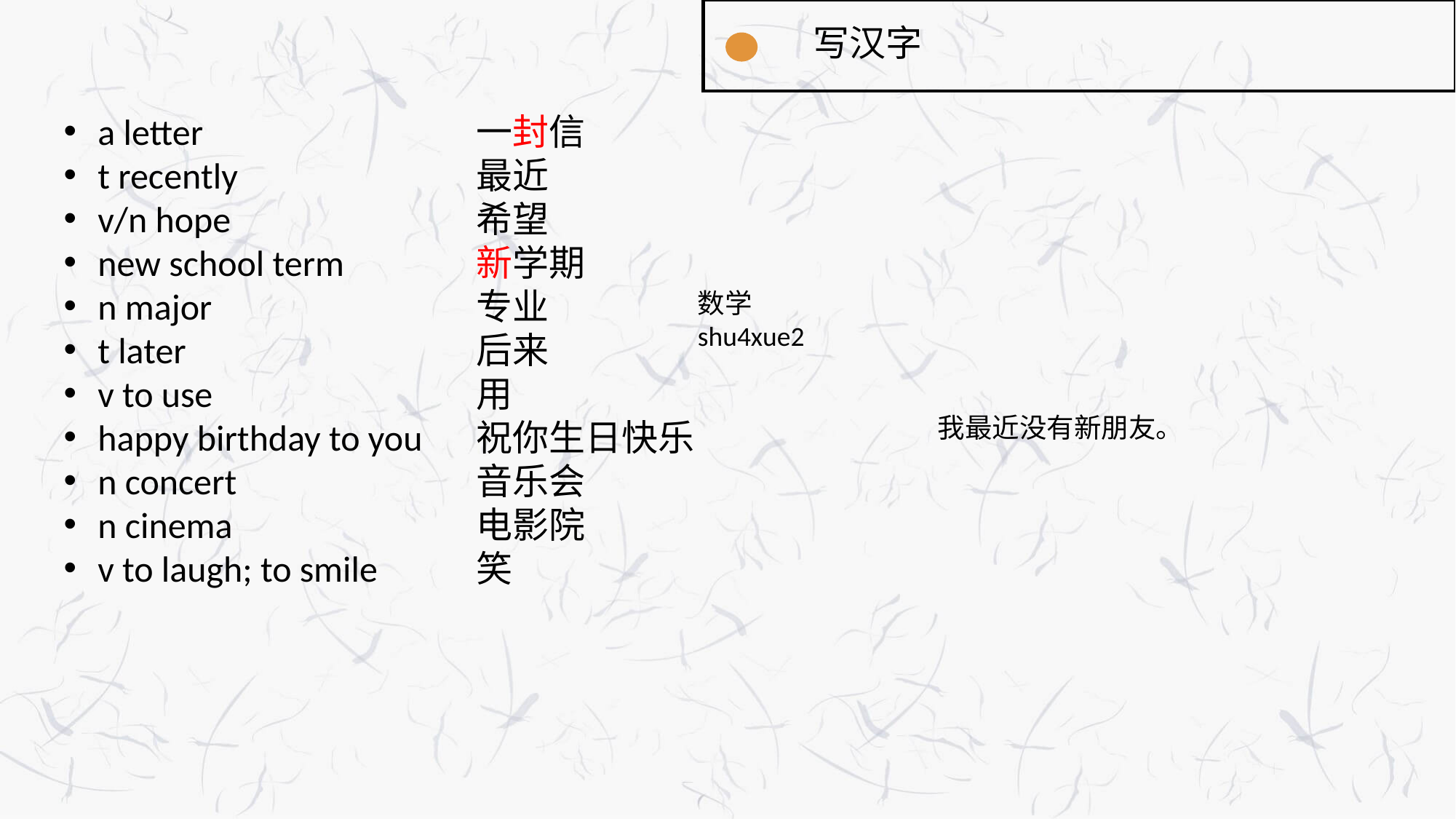

写汉字

a letter
t recently
v/n hope
new school term
n major
t later
v to use
happy birthday to you
n concert
n cinema
v to laugh; to smile

一封信
最近
希望
新学期
专业
后来
用
祝你生日快乐
音乐会
电影院
笑
数学 shu4xue2
我最近没有新朋友。